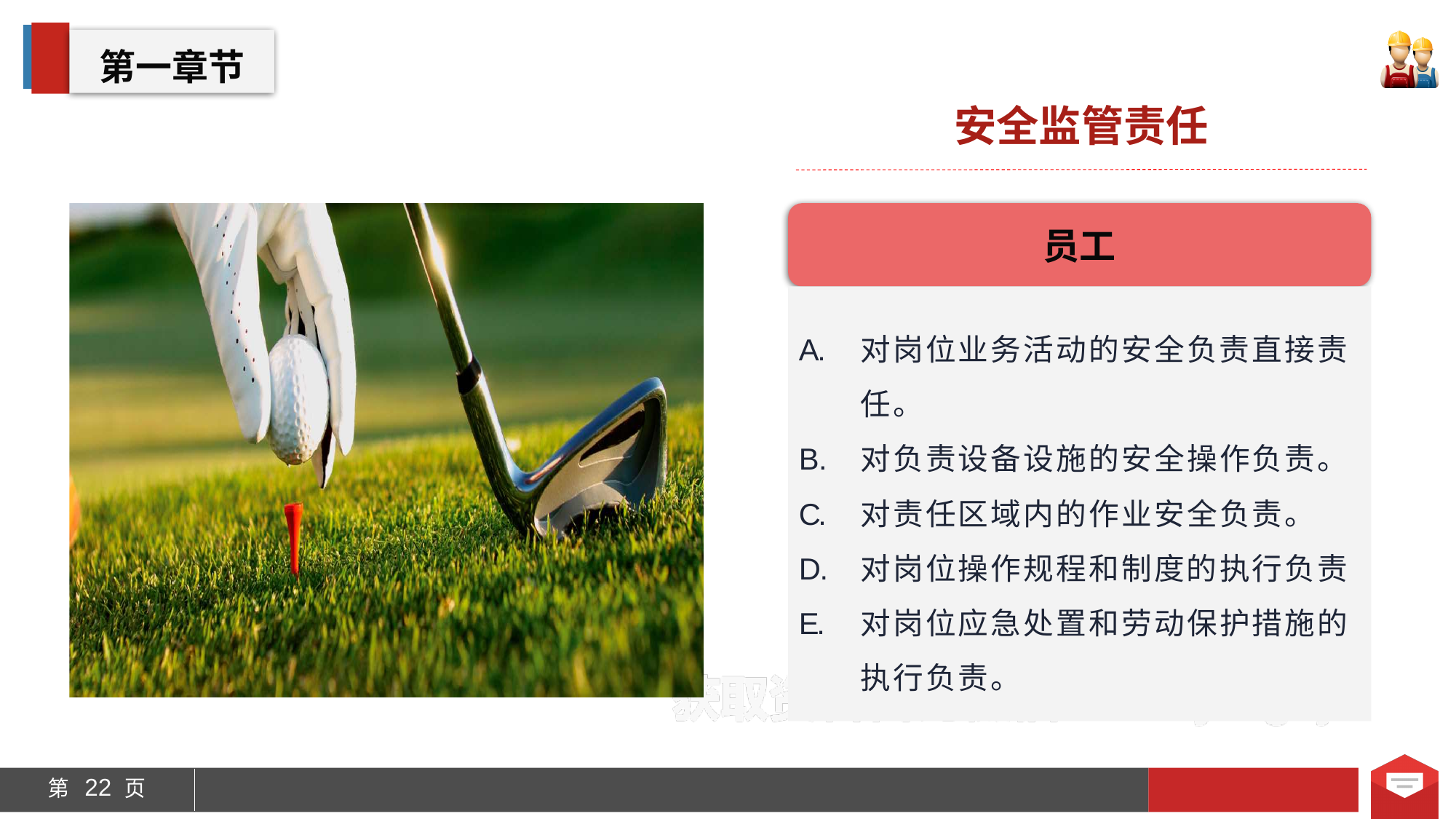

第一章节
安全监管责任

员工
对岗位业务活动的安全负责直接责任。
对负责设备设施的安全操作负责。
对责任区域内的作业安全负责。
对岗位操作规程和制度的执行负责
对岗位应急处置和劳动保护措施的执行负责。